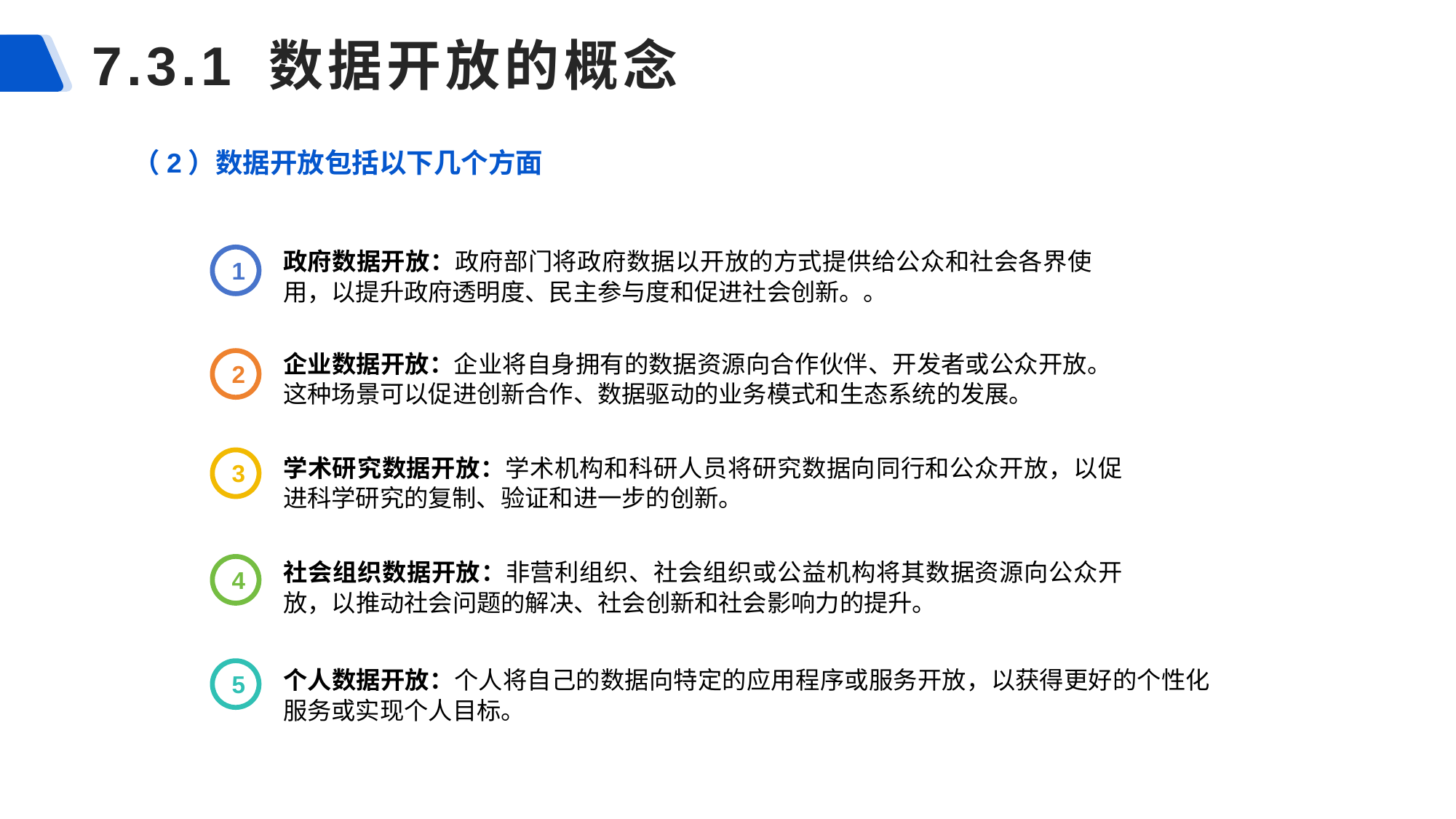

# 7.3.1 数据开放的概念
（2）数据开放包括以下几个方面
政府数据开放：政府部门将政府数据以开放的方式提供给公众和社会各界使用，以提升政府透明度、民主参与度和促进社会创新。。
1
企业数据开放：企业将自身拥有的数据资源向合作伙伴、开发者或公众开放。这种场景可以促进创新合作、数据驱动的业务模式和生态系统的发展。
2
学术研究数据开放：学术机构和科研人员将研究数据向同行和公众开放，以促进科学研究的复制、验证和进一步的创新。
3
社会组织数据开放：非营利组织、社会组织或公益机构将其数据资源向公众开放，以推动社会问题的解决、社会创新和社会影响力的提升。
4
个人数据开放：个人将自己的数据向特定的应用程序或服务开放，以获得更好的个性化服务或实现个人目标。
5